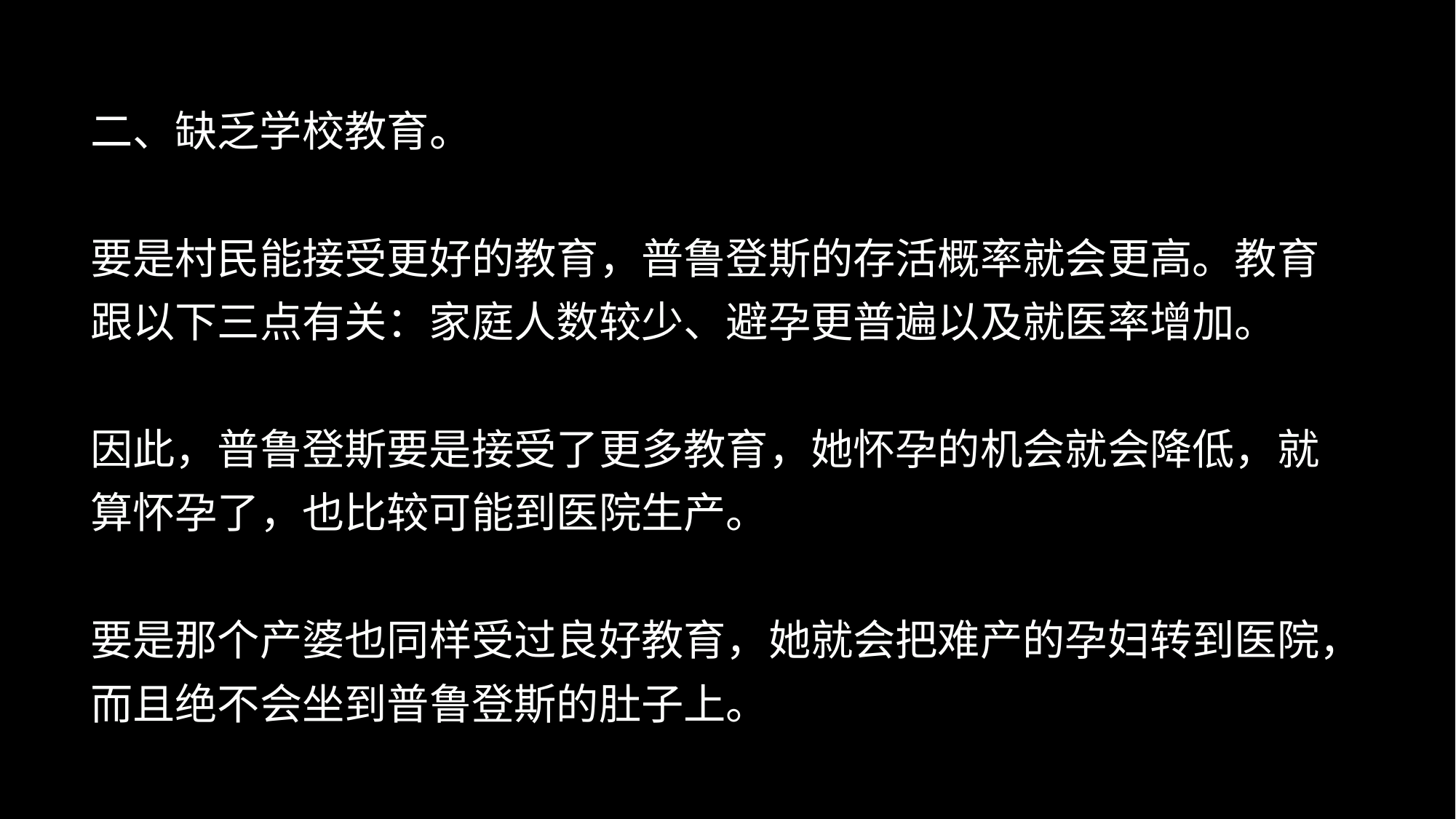

#
二、缺乏学校教育。

要是村民能接受更好的教育，普鲁登斯的存活概率就会更高。教育跟以下三点有关：家庭人数较少、避孕更普遍以及就医率增加。

因此，普鲁登斯要是接受了更多教育，她怀孕的机会就会降低，就算怀孕了，也比较可能到医院生产。

要是那个产婆也同样受过良好教育，她就会把难产的孕妇转到医院，而且绝不会坐到普鲁登斯的肚子上。